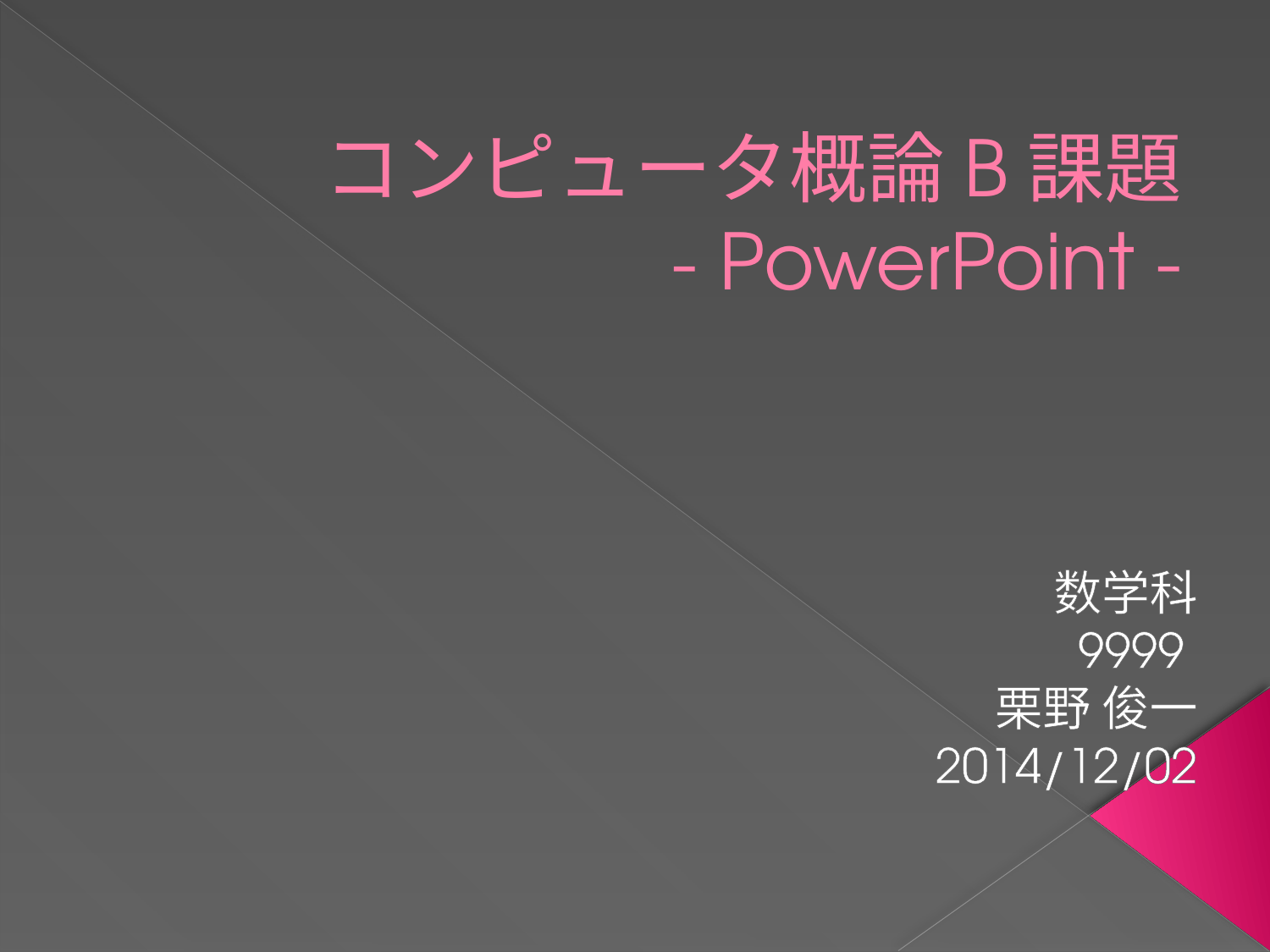

# コンピュータ概論B課題 - PowerPoint -
数学科
9999
栗野 俊一
2014/12/02